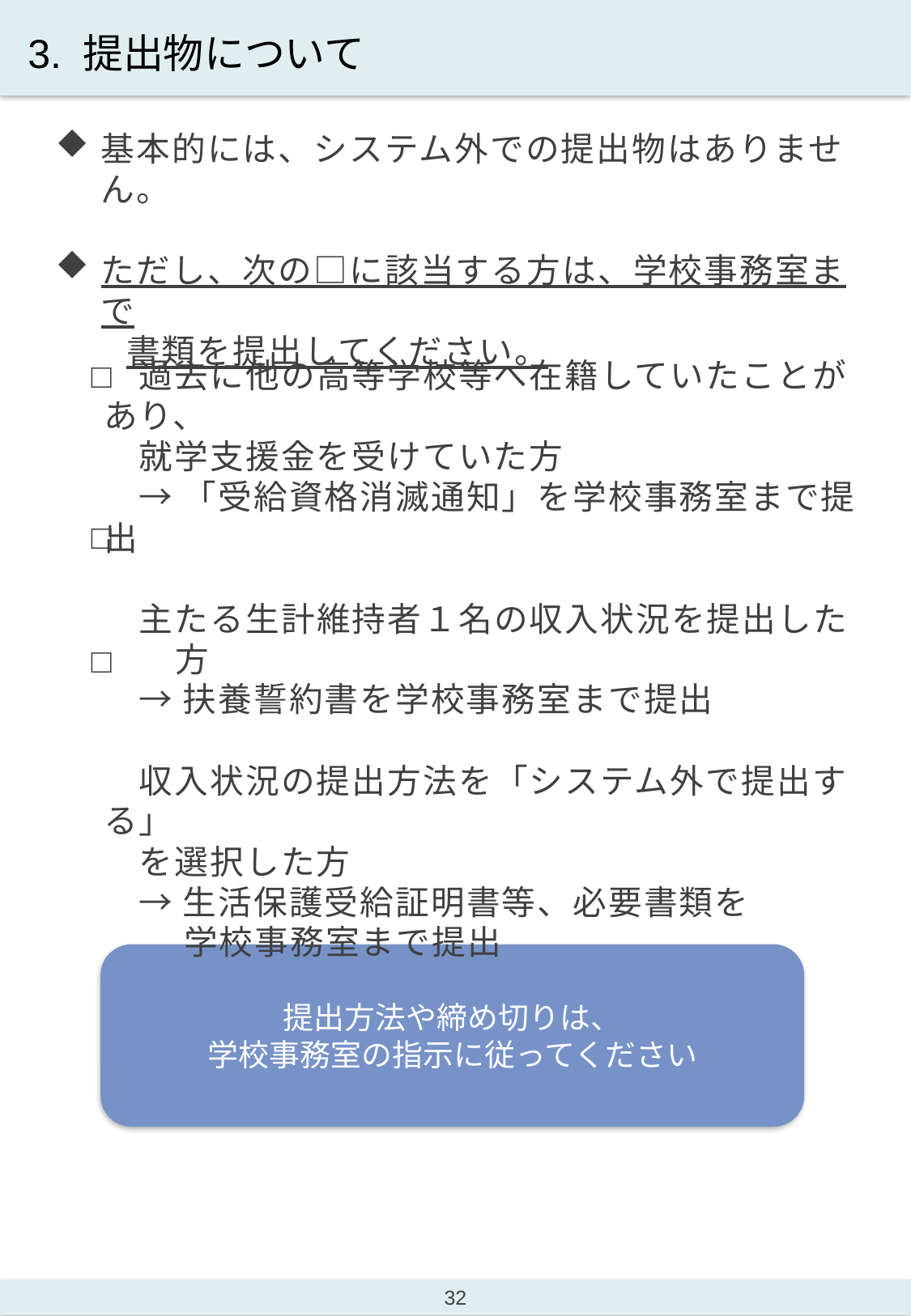

3. 提出物について
基本的には、システム外での提出物はありません。

ただし、次の□に該当する方は、学校事務室まで
　　書類を提出してください。

□

過去に他の高等学校等へ在籍していたことがあり、
就学支援金を受けていた方
→「受給資格消滅通知」を学校事務室まで提出

主たる生計維持者１名の収入状況を提出した方
→扶養誓約書を学校事務室まで提出

収入状況の提出方法を「システム外で提出する」
を選択した方
→生活保護受給証明書等、必要書類を
　 学校事務室まで提出

□

□

提出方法や締め切りは、
学校事務室の指示に従ってください